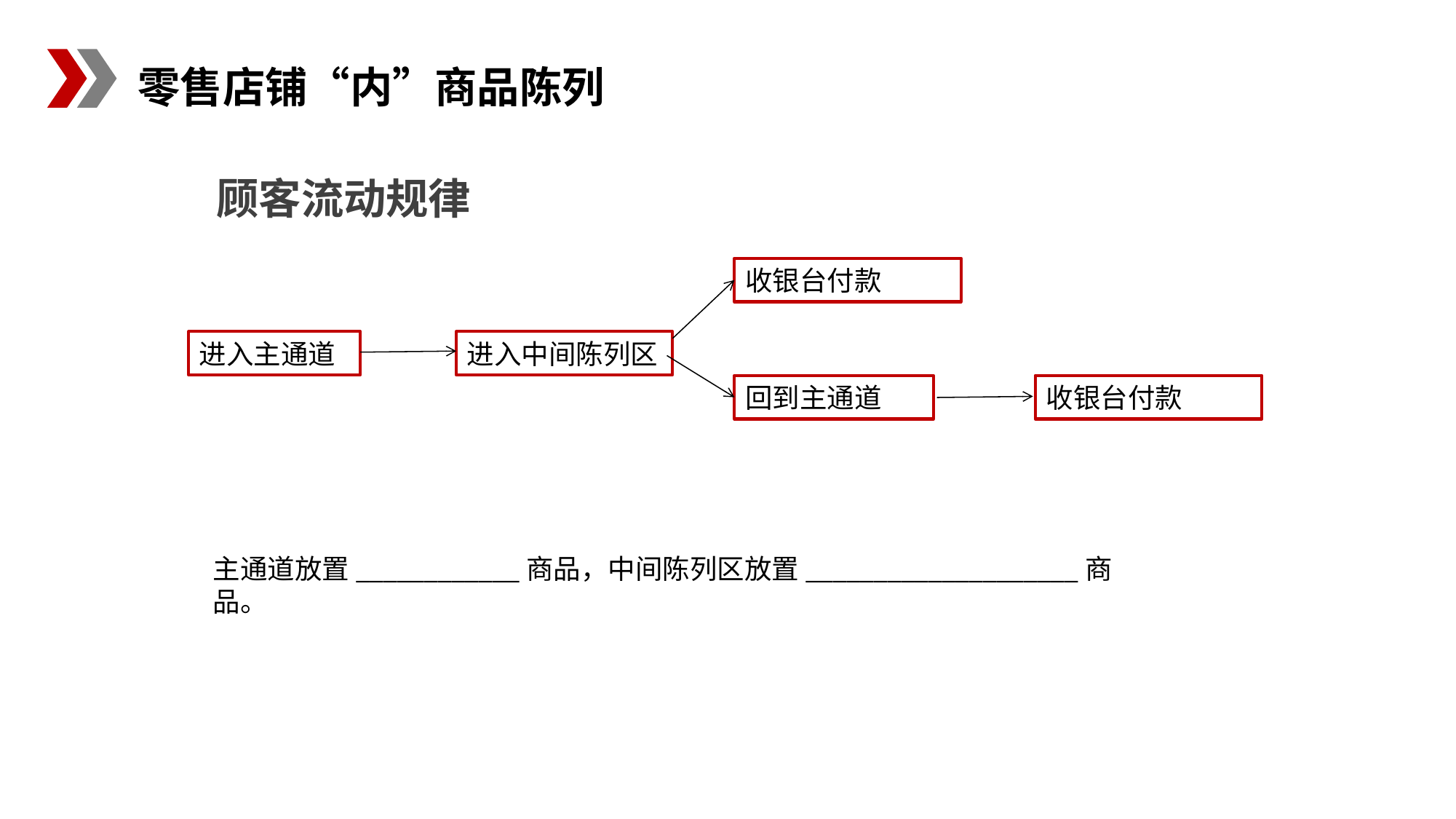

零售店铺“内”商品陈列

顾客流动规律
收银台付款
进入主通道
进入中间陈列区
回到主通道
收银台付款
主通道放置____________商品，中间陈列区放置____________________商品。